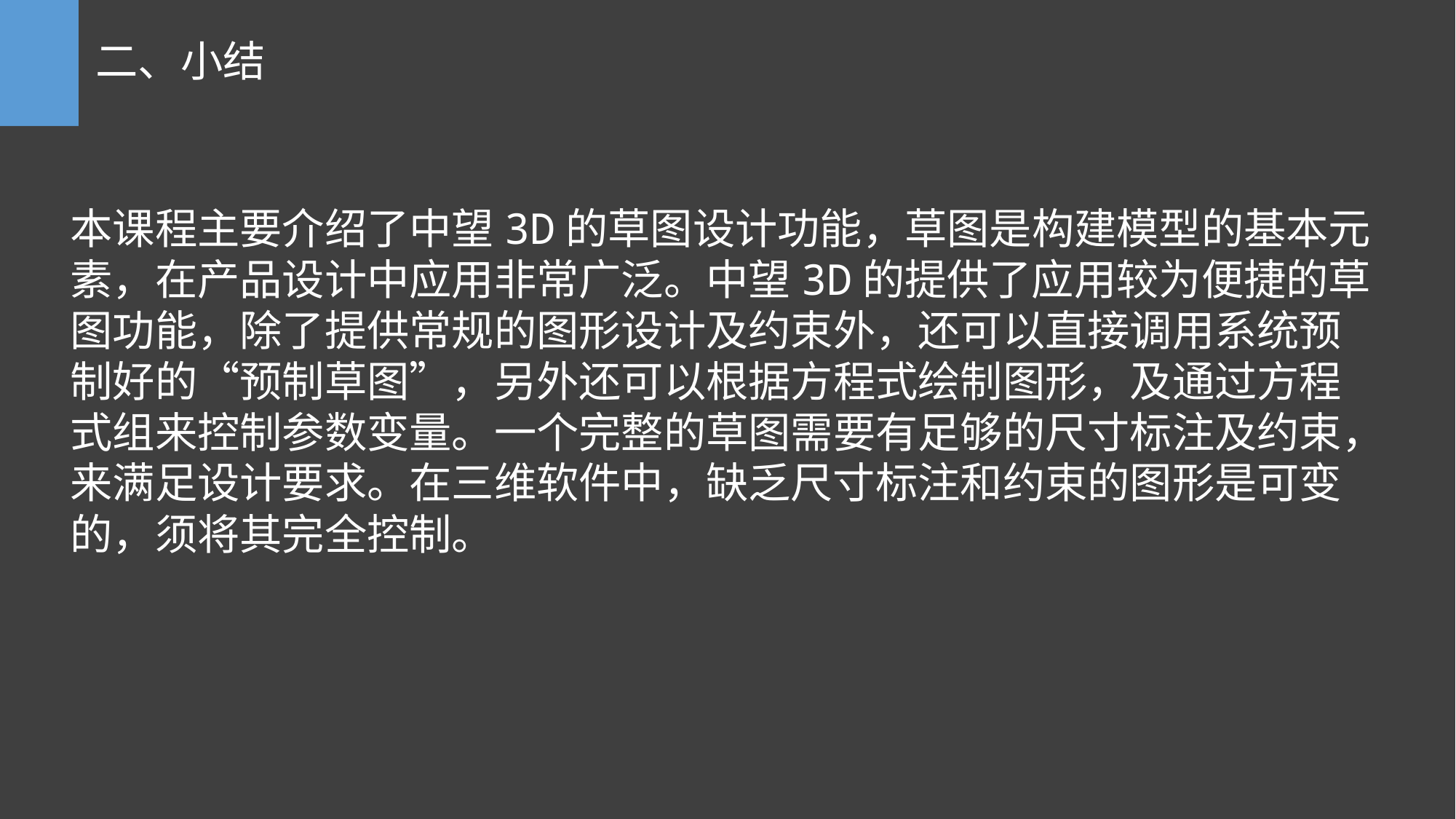

# 二、小结
本课程主要介绍了中望3D的草图设计功能，草图是构建模型的基本元素，在产品设计中应用非常广泛。中望3D的提供了应用较为便捷的草图功能，除了提供常规的图形设计及约束外，还可以直接调用系统预制好的“预制草图”，另外还可以根据方程式绘制图形，及通过方程式组来控制参数变量。一个完整的草图需要有足够的尺寸标注及约束，来满足设计要求。在三维软件中，缺乏尺寸标注和约束的图形是可变的，须将其完全控制。